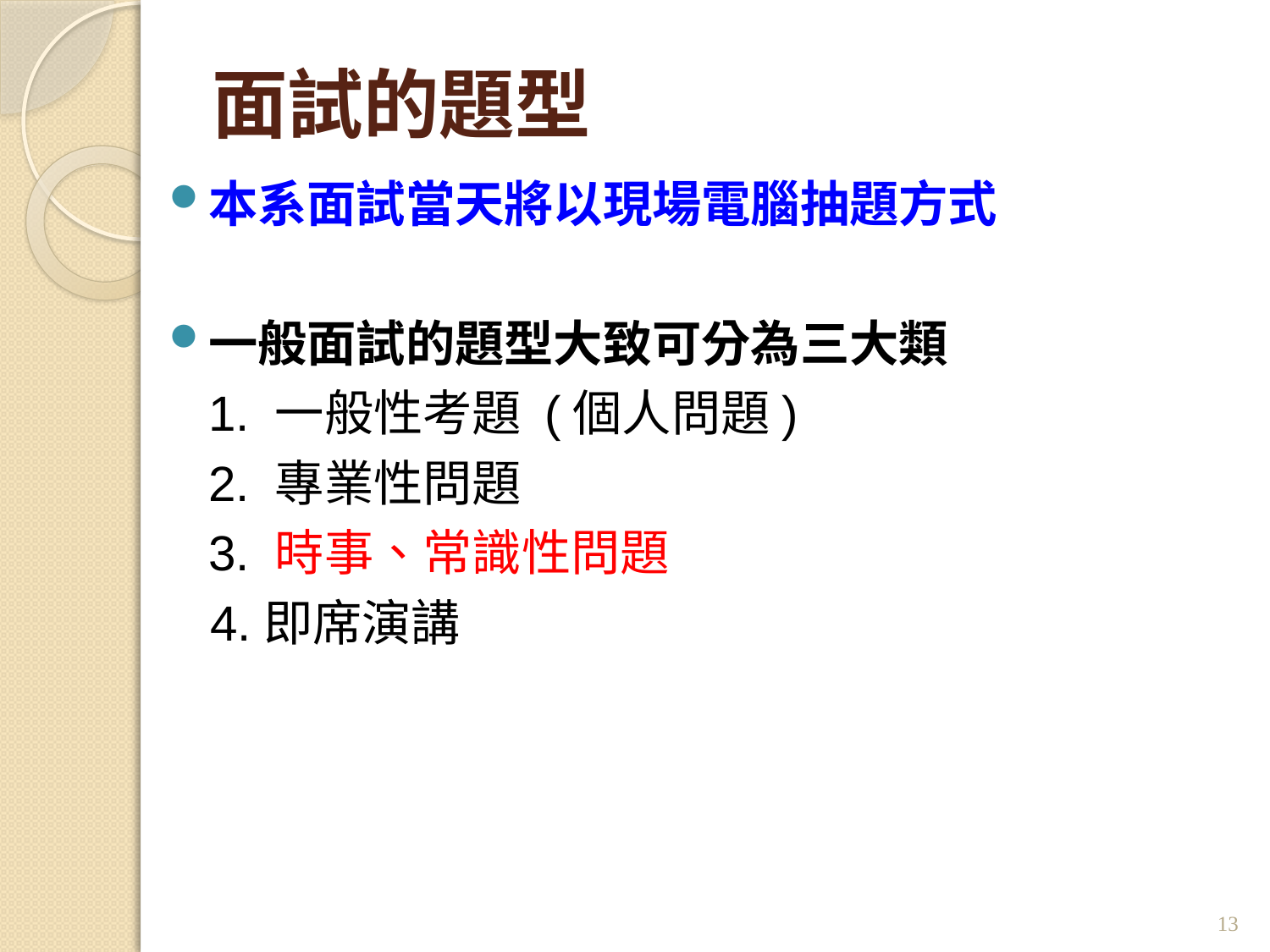

# 面試的題型
本系面試當天將以現場電腦抽題方式

一般面試的題型大致可分為三大類
	1. 一般性考題 (個人問題)
	2. 專業性問題
	3. 時事、常識性問題
   4.即席演講

13